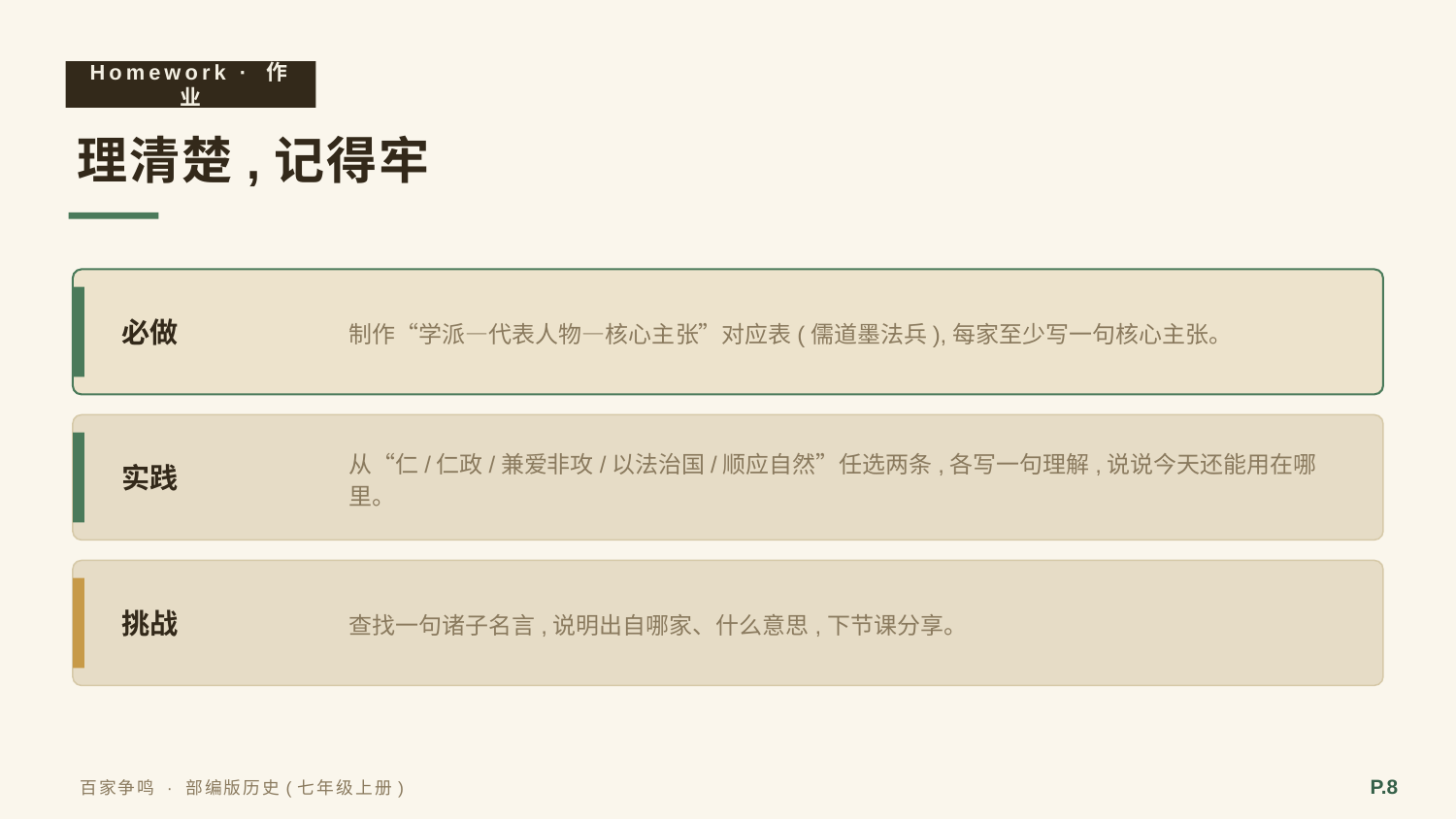

Homework · 作业

理清楚,记得牢

制作“学派—代表人物—核心主张”对应表(儒道墨法兵),每家至少写一句核心主张。
必做

从“仁/仁政/兼爱非攻/以法治国/顺应自然”任选两条,各写一句理解,说说今天还能用在哪里。
实践

查找一句诸子名言,说明出自哪家、什么意思,下节课分享。
挑战

P.8
百家争鸣 · 部编版历史(七年级上册)